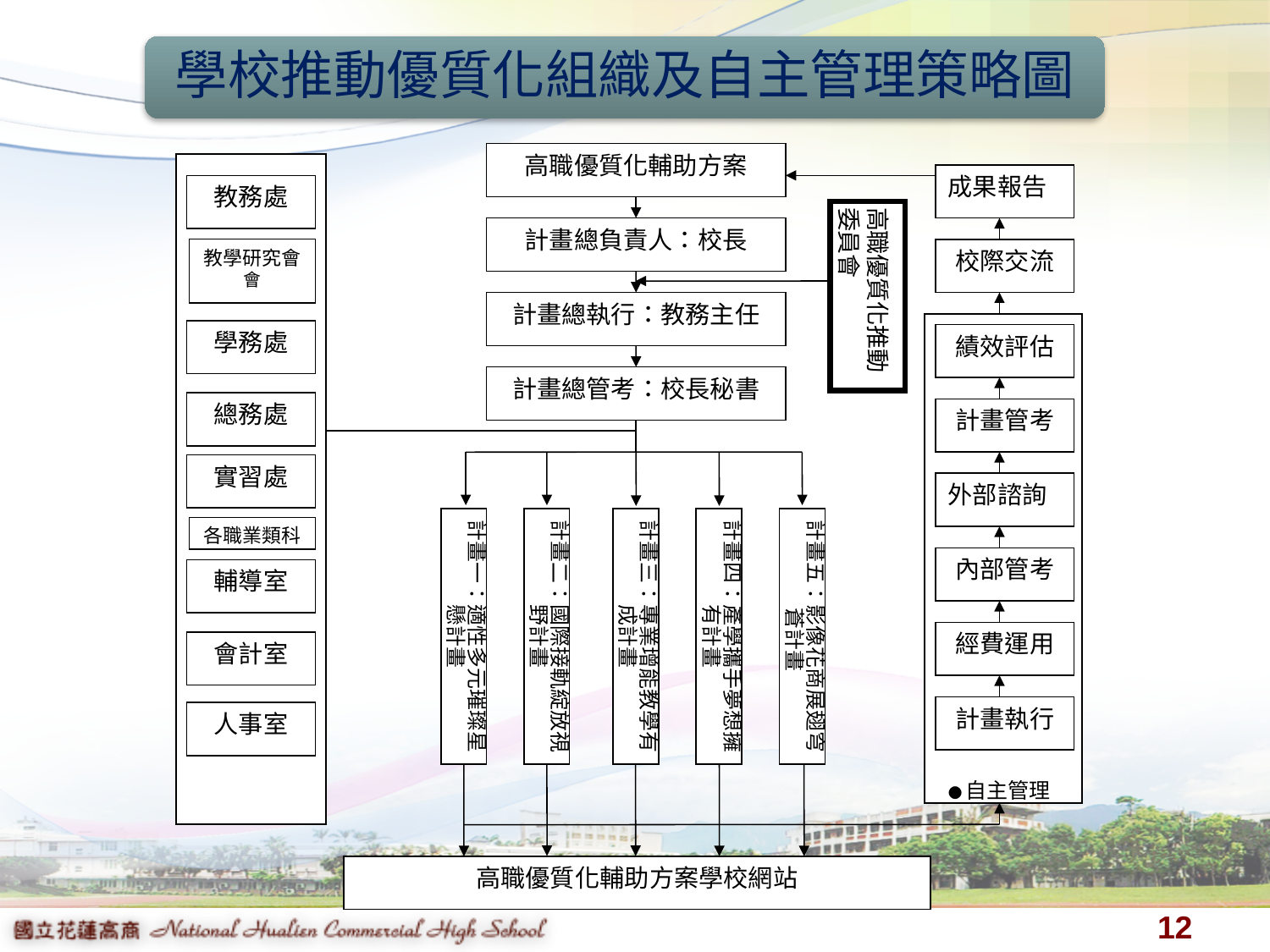

學校推動優質化組織及自主管理策略圖

高職優質化輔助方案

成果報告
教務處
高職優質化推動委員會
計畫總負責人：校長
教學研究會會
校際交流
計畫總執行：教務主任

學務處
績效評估
計畫總管考：校長秘書

總務處
計畫管考
實習處
外部諮詢
計畫一：適性多元璀璨星懸計畫
計畫二：國際接軌綻放視野計畫
計畫三：專業增能教學有成計畫
計畫四：產學攜手夢想擁有計畫
計畫五：影像花商展翅穹蒼計畫電影

各職業類科
內部管考
輔導室
經費運用
會計室
計畫執行
人事室
●自主管理
高職優質化輔助方案學校網站